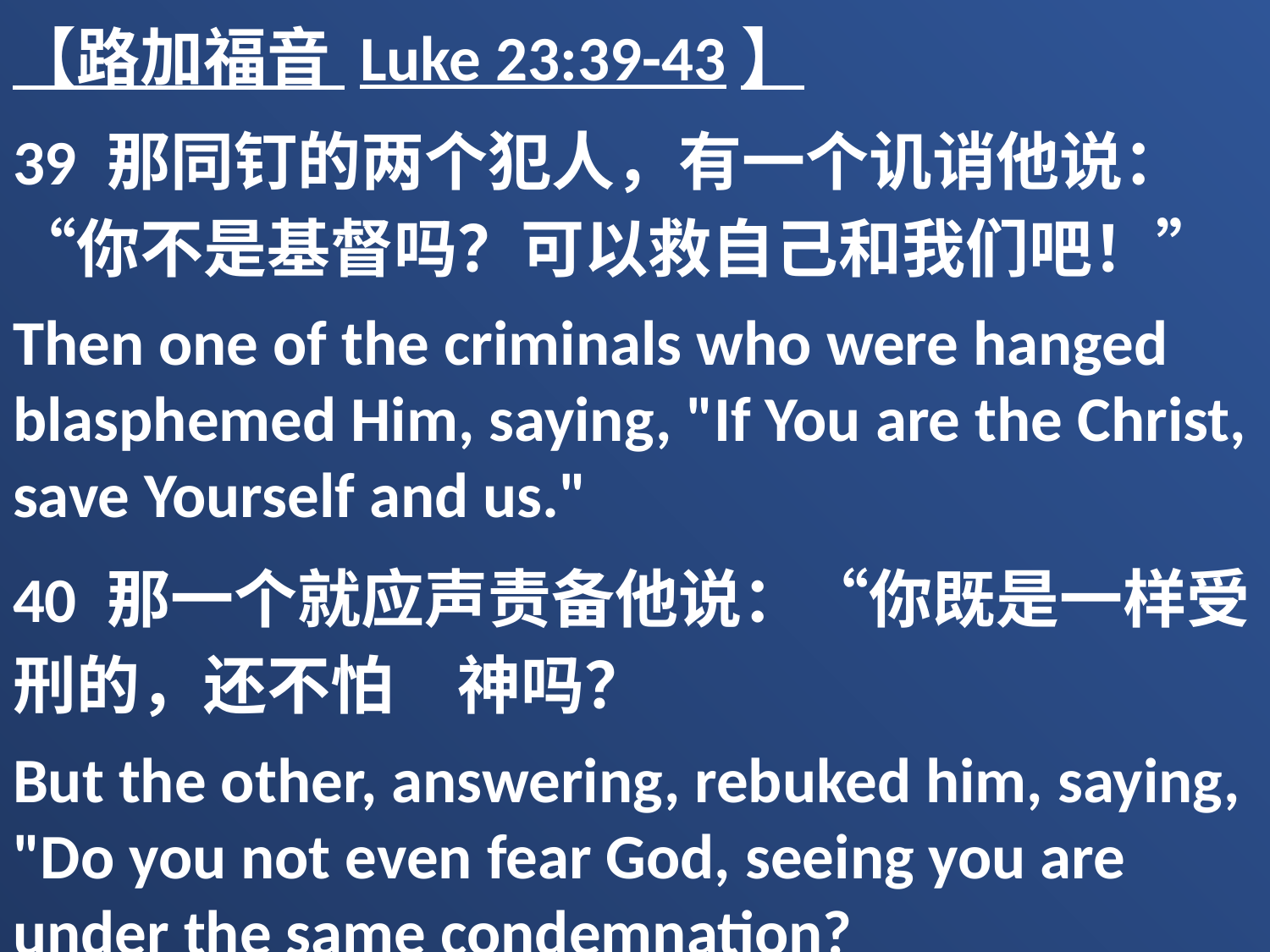

【路加福音 Luke 23:39-43】
39 那同钉的两个犯人，有一个讥诮他说：“你不是基督吗？可以救自己和我们吧！”
Then one of the criminals who were hanged blasphemed Him, saying, "If You are the Christ, save Yourself and us."
40 那一个就应声责备他说：“你既是一样受刑的，还不怕　神吗？
But the other, answering, rebuked him, saying, "Do you not even fear God, seeing you are under the same condemnation?